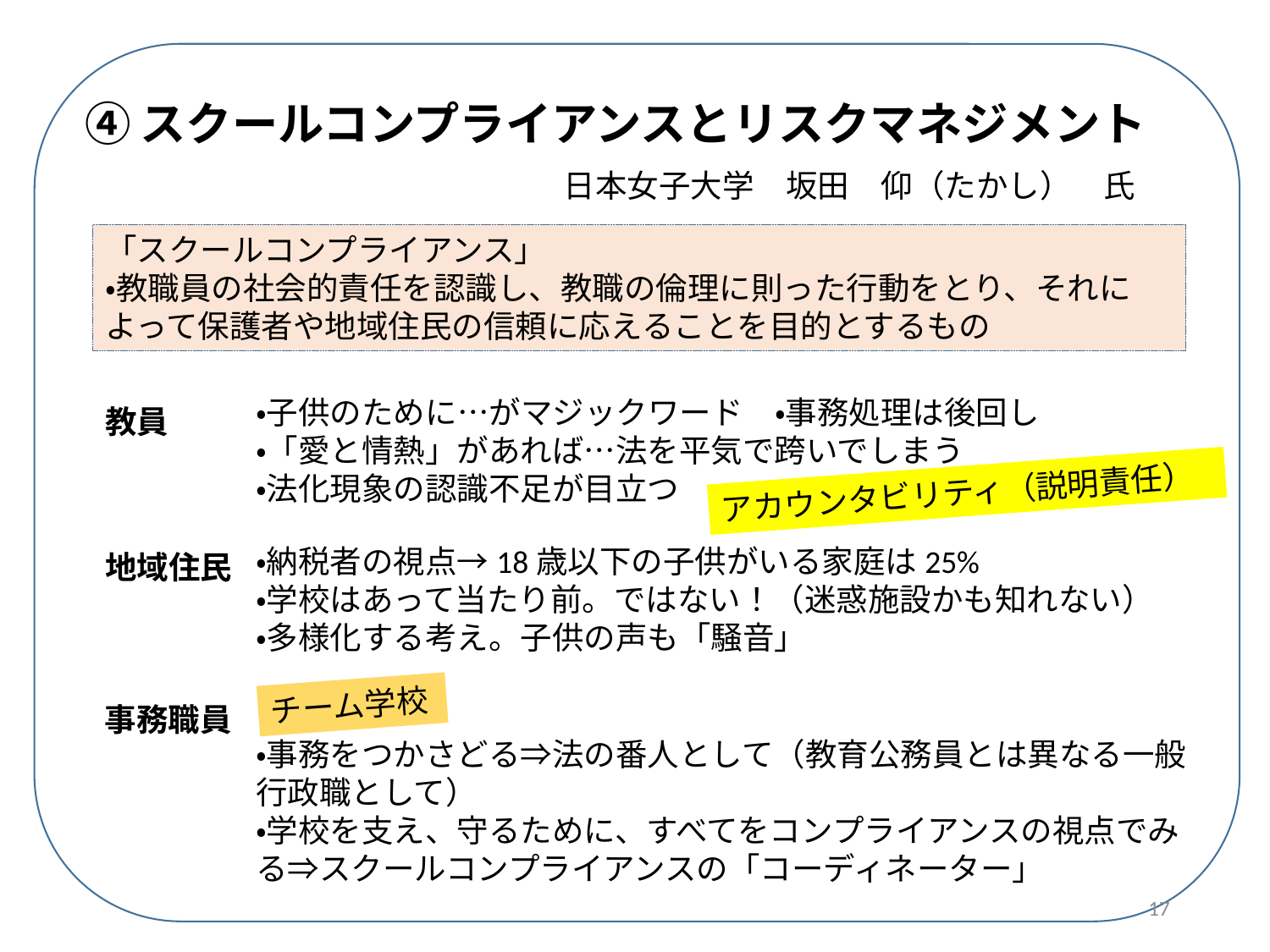

④スクールコンプライアンスとリスクマネジメント
日本女子大学　坂田　仰（たかし）　氏
「スクールコンプライアンス」
・教職員の社会的責任を認識し、教職の倫理に則った行動をとり、それによって保護者や地域住民の信頼に応えることを目的とするもの
・子供のために…がマジックワード　・事務処理は後回し
・「愛と情熱」があれば…法を平気で跨いでしまう
・法化現象の認識不足が目立つ
教員
アカウンタビリティ（説明責任）
・納税者の視点→18歳以下の子供がいる家庭は25%
・学校はあって当たり前。ではない！（迷惑施設かも知れない）
・多様化する考え。子供の声も「騒音」
地域住民
チーム学校
事務職員
・事務をつかさどる⇒法の番人として（教育公務員とは異なる一般行政職として）
・学校を支え、守るために、すべてをコンプライアンスの視点でみる⇒スクールコンプライアンスの「コーディネーター」
17